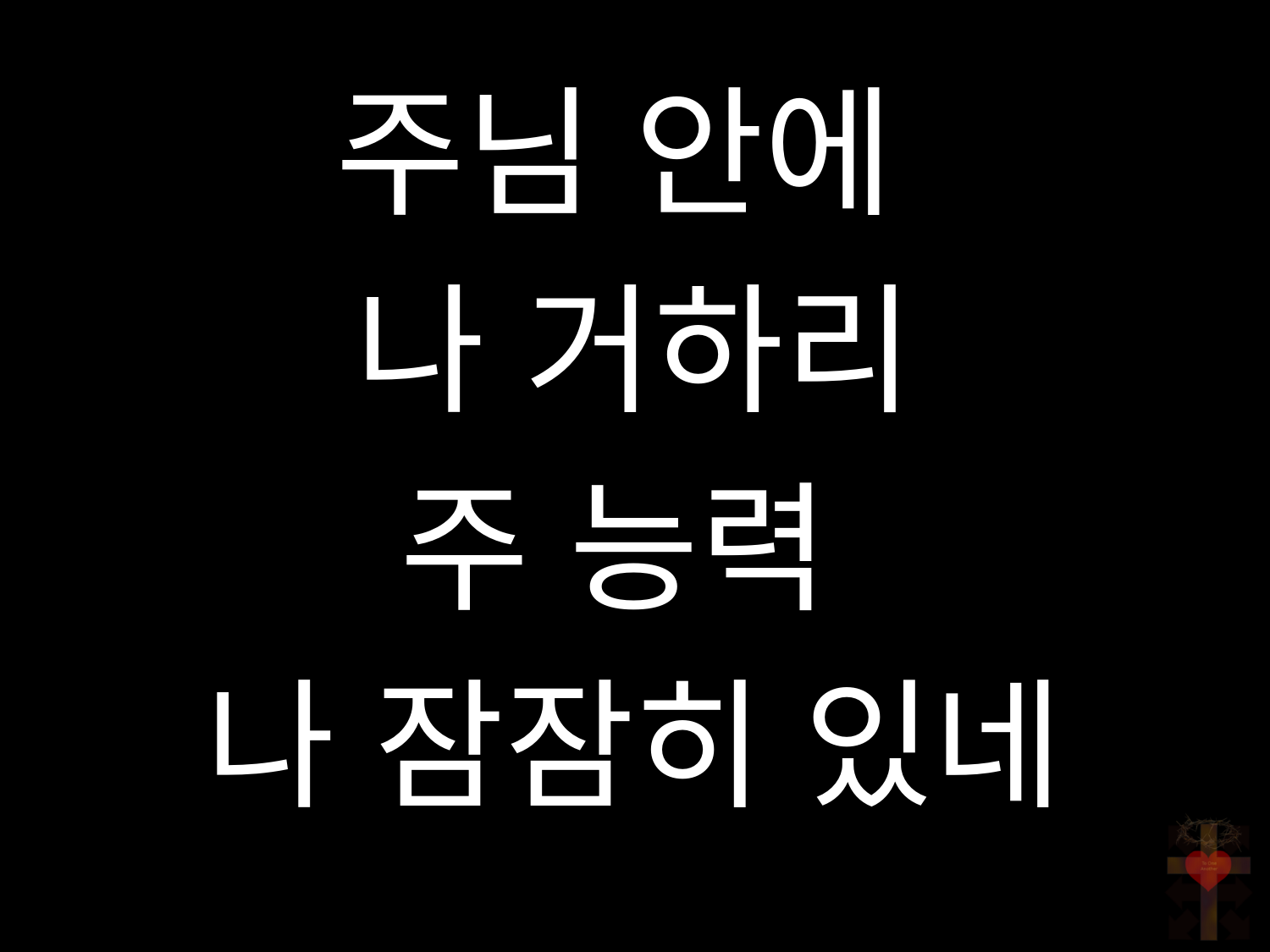

주님 안에
나 거하리
주 능력
나 잠잠히 있네
#